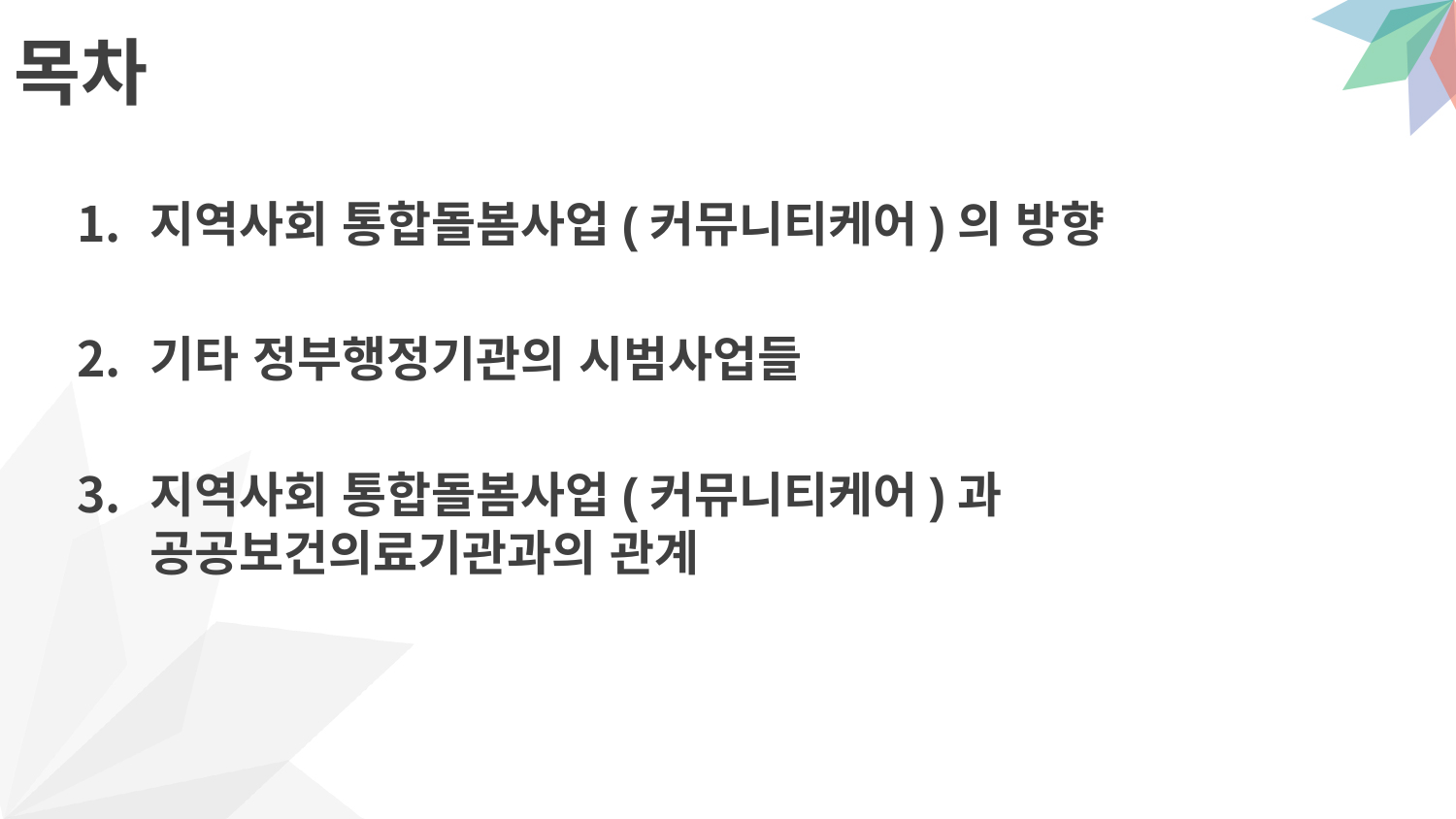

# 목차
지역사회 통합돌봄사업(커뮤니티케어)의 방향

기타 정부행정기관의 시범사업들

지역사회 통합돌봄사업(커뮤니티케어)과 공공보건의료기관과의 관계